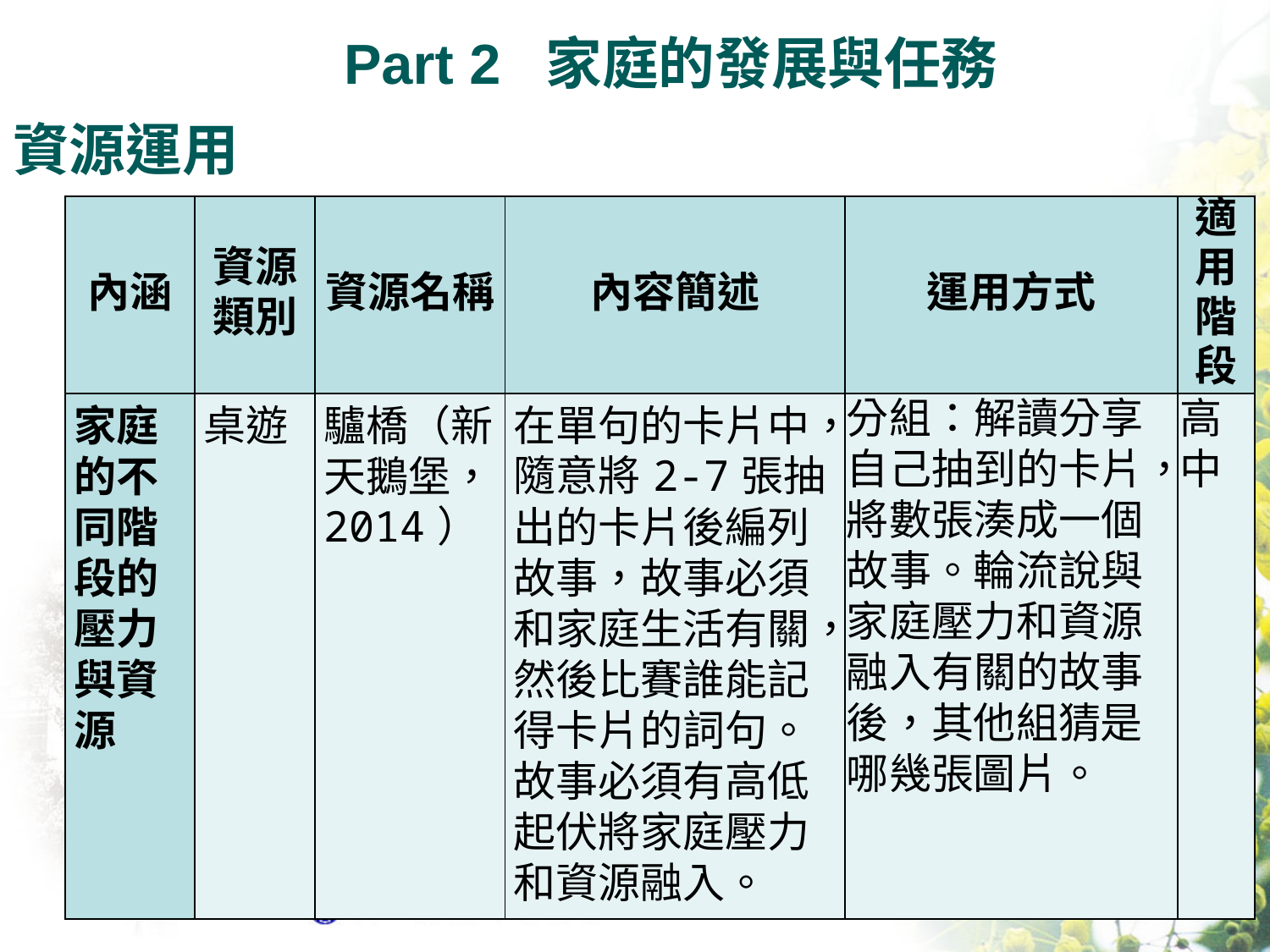

Part 2  家庭的發展與任務
資源運用
| 內涵 | 資源類別 | 資源名稱 | 內容簡述 | 運用方式 | 適用階段 |
| --- | --- | --- | --- | --- | --- |
| 家庭的不同階段的壓力與資源 | 桌遊 | 驢橋（新天鵝堡，2014） | 在單句的卡片中，隨意將2-7張抽出的卡片後編列故事，故事必須和家庭生活有關，然後比賽誰能記得卡片的詞句。故事必須有高低起伏將家庭壓力和資源融入。 | 分組：解讀分享自己抽到的卡片，將數張湊成一個故事。輪流說與家庭壓力和資源融入有關的故事後，其他組猜是哪幾張圖片。 | 高中 |